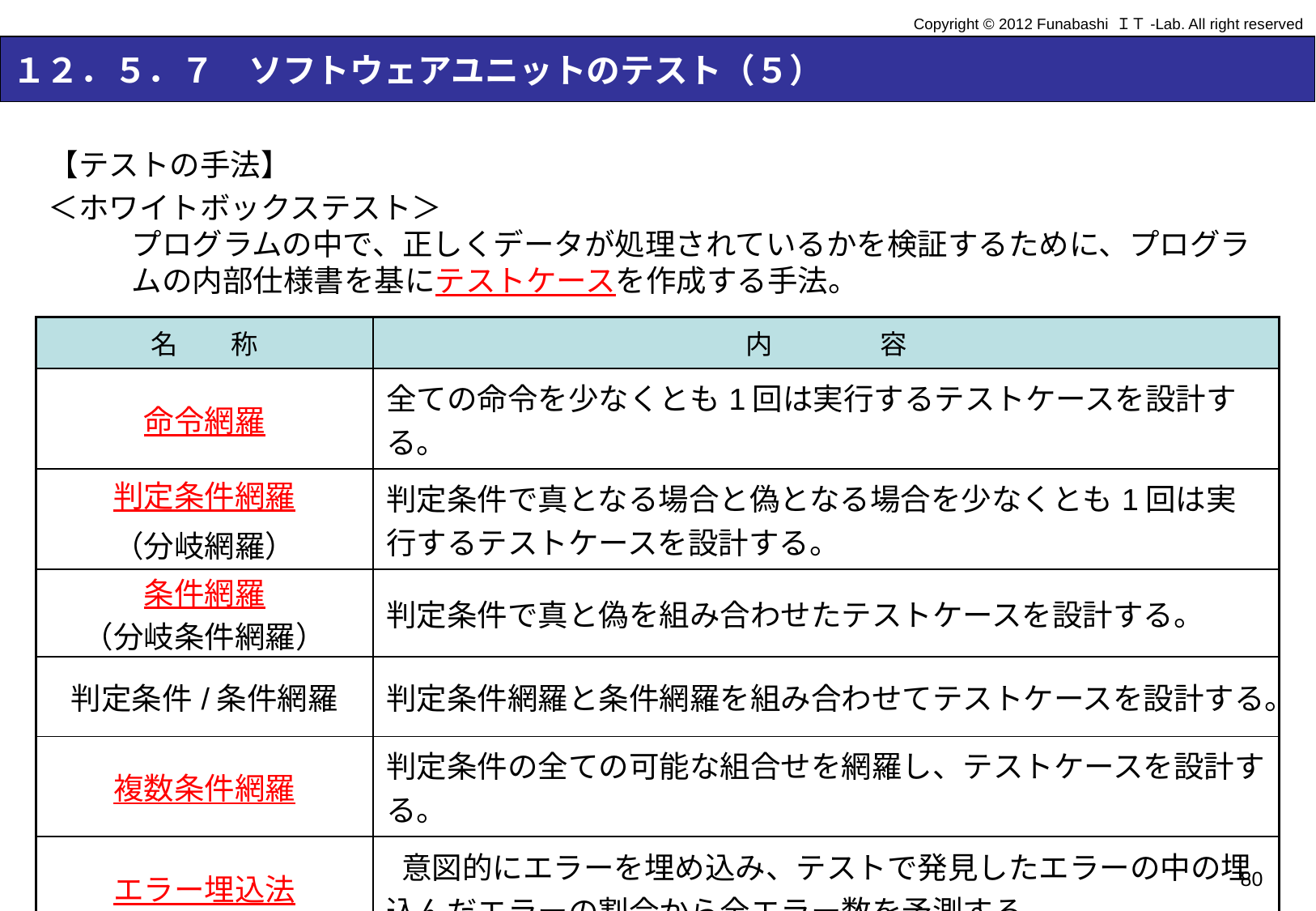

Copyright © 2012 Funabashi ＩＴ-Lab. All right reserved
# １２．５．７　ソフトウェアユニットのテスト（５）
【テストの手法】
＜ホワイトボックステスト＞
プログラムの中で、正しくデータが処理されているかを検証するために、プログラムの内部仕様書を基にテストケースを作成する手法。
| 名　　称 | 内　　　　容 |
| --- | --- |
| 命令網羅 | 全ての命令を少なくとも1回は実行するテストケースを設計する。 |
| 判定条件網羅 （分岐網羅） | 判定条件で真となる場合と偽となる場合を少なくとも1回は実行するテストケースを設計する。 |
| 条件網羅 （分岐条件網羅） | 判定条件で真と偽を組み合わせたテストケースを設計する。 |
| 判定条件/条件網羅 | 判定条件網羅と条件網羅を組み合わせてテストケースを設計する。 |
| 複数条件網羅 | 判定条件の全ての可能な組合せを網羅し、テストケースを設計する。 |
| エラー埋込法 | 意図的にエラーを埋め込み、テストで発見したエラーの中の埋込んだエラーの割合から全エラー数を予測する。 |
80